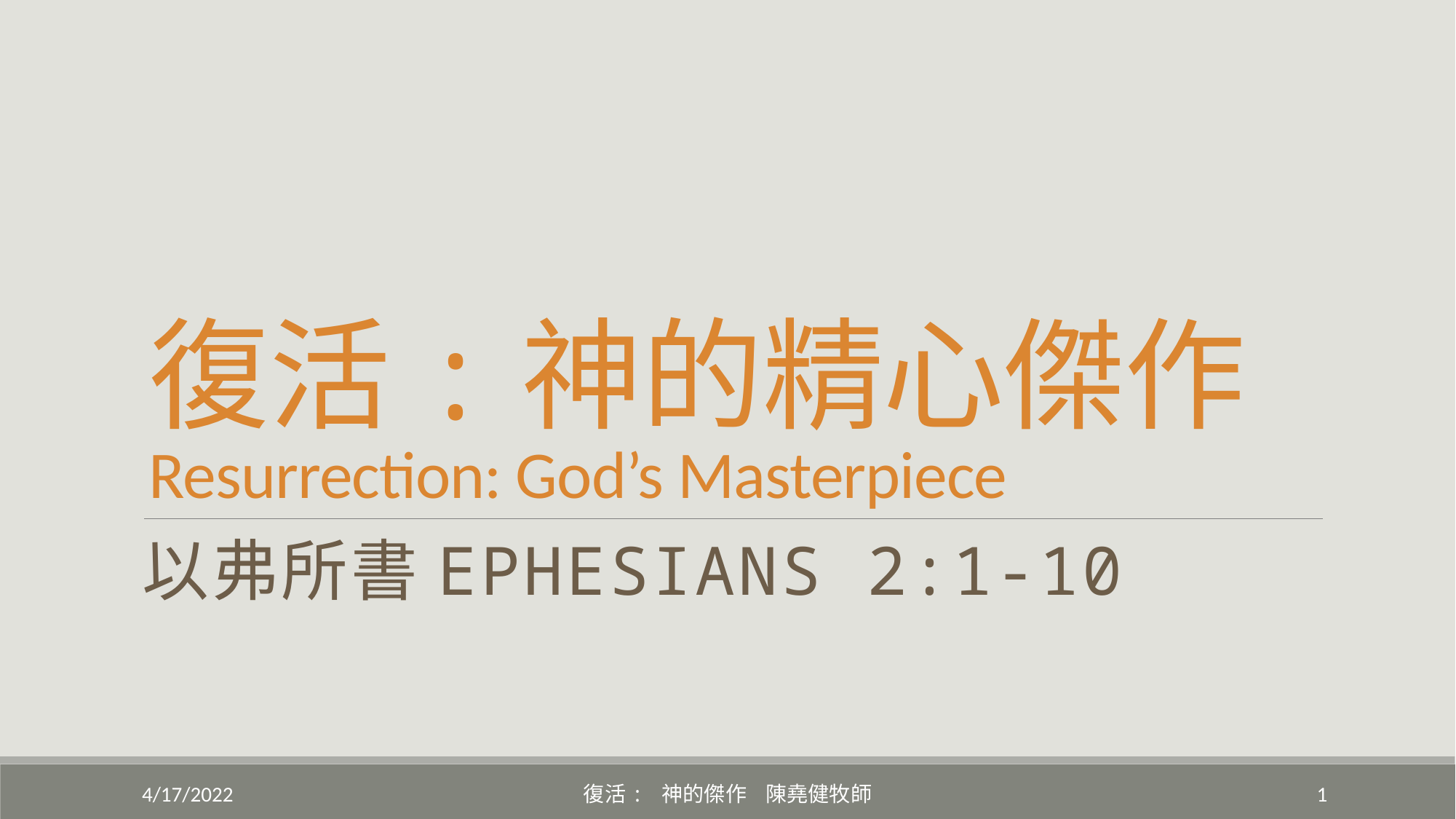

# 復活:神的精心傑作 Resurrection: God’s Masterpiece
以弗所書Ephesians 2:1-10
4/17/2022
復活: 神的傑作    陳堯健牧師
1